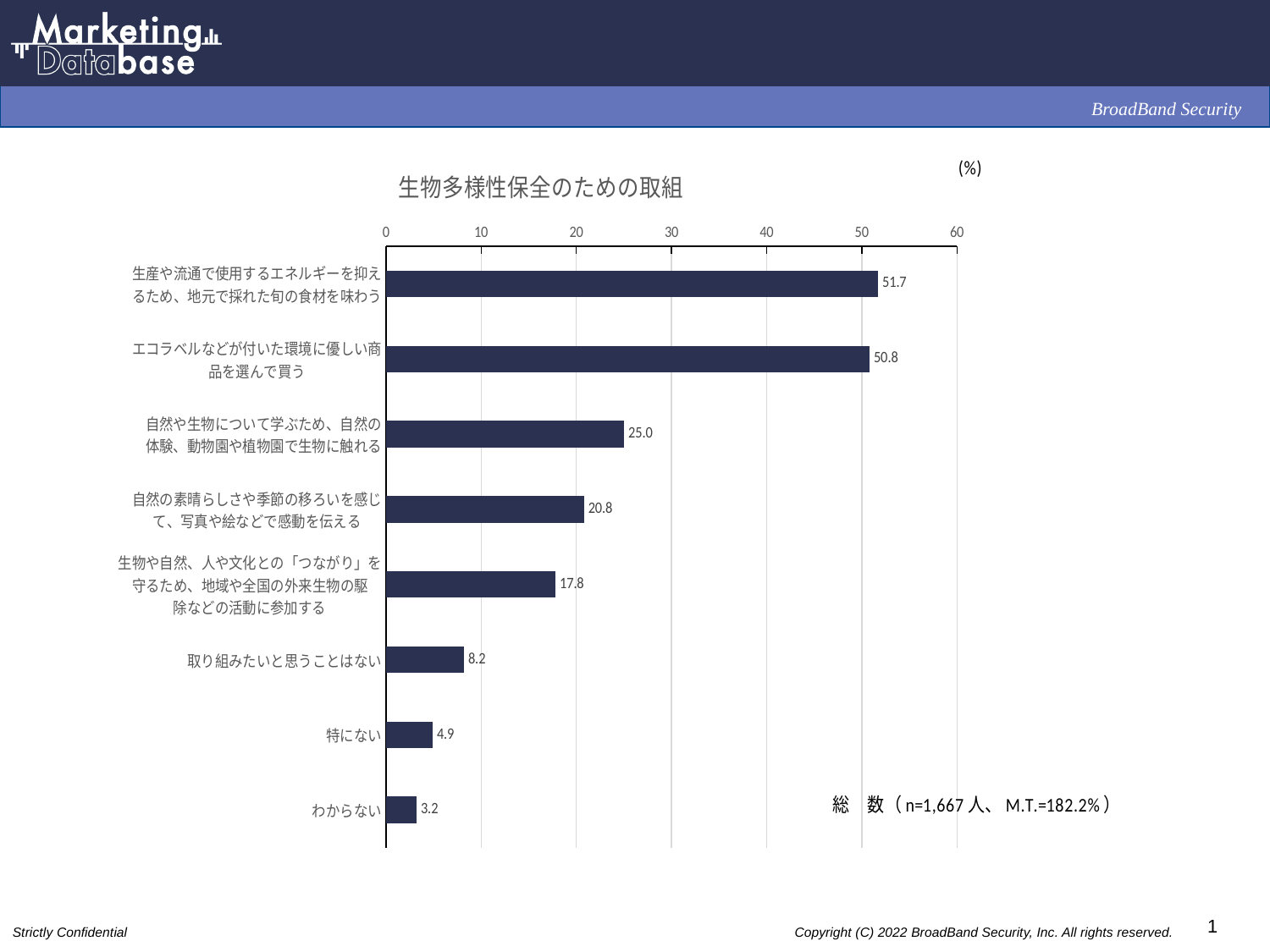

### Chart: 生物多様性保全のための取組

| Category |  |
|---|---|
| 生産や流通で使用するエネルギーを抑え
るため、地元で採れた旬の食材を味わう | 51.7 |
| エコラベルなどが付いた環境に優しい商
品を選んで買う | 50.8 |
| 自然や生物について学ぶため、自然の
体験、動物園や植物園で生物に触れる | 25.0 |
| 自然の素晴らしさや季節の移ろいを感じ
て、写真や絵などで感動を伝える | 20.8 |
| 生物や自然、人や文化との「つながり」を
守るため、地域や全国の外来生物の駆
除などの活動に参加する | 17.8 |
| 取り組みたいと思うことはない | 8.2 |
| 特にない | 4.9 |
| わからない | 3.2 |